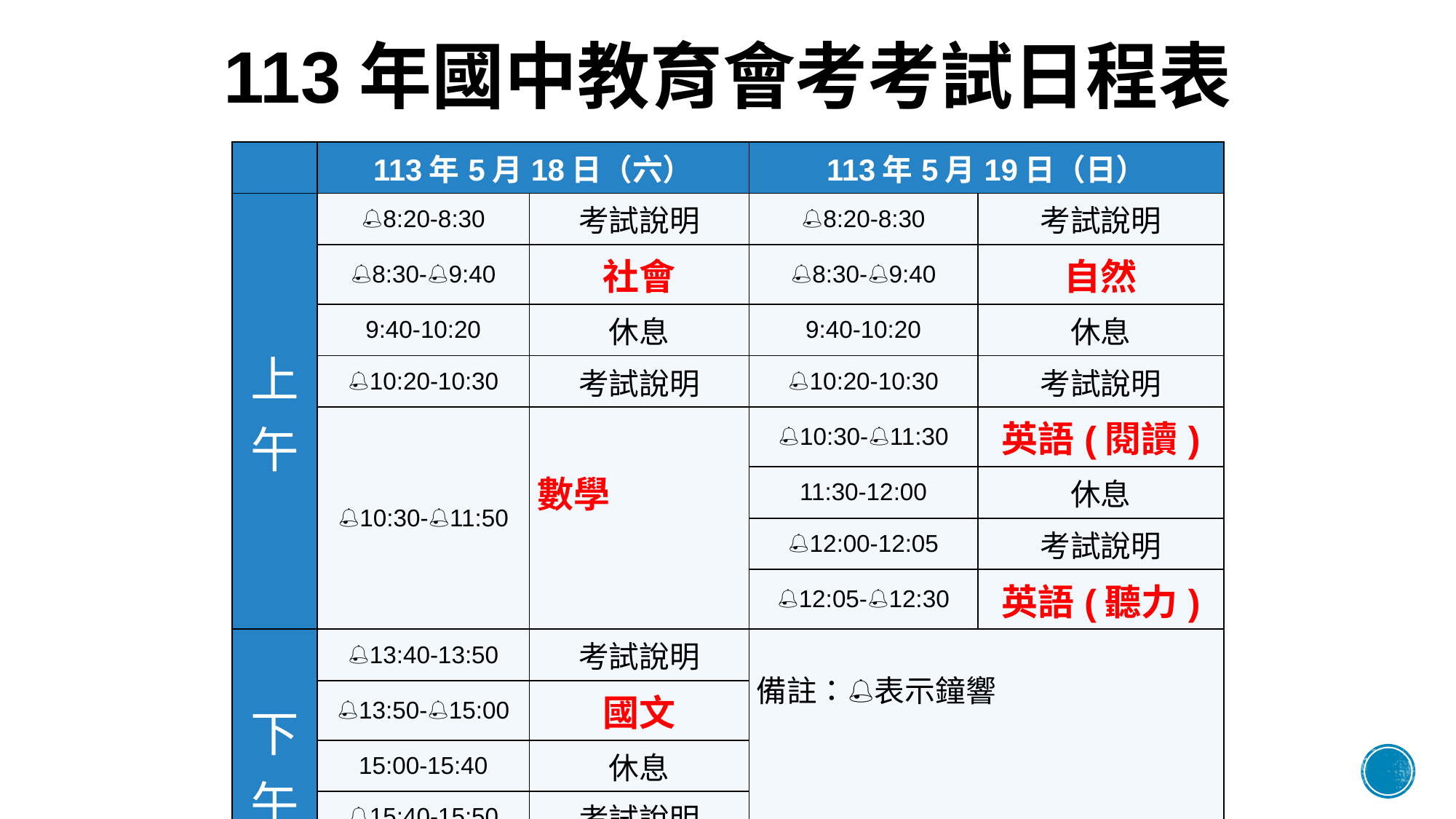

# 113年國中教育會考考試日程表
|  | 113年5月18日（六） |  | 113年5月19日（日） |  |
| --- | --- | --- | --- | --- |
| 上 午 | 🕭8:20-8:30 | 考試說明 | 🕭8:20-8:30 | 考試說明 |
|  | 🕭8:30-🕭9:40 | 社會 | 🕭8:30-🕭9:40 | 自然 |
|  | 9:40-10:20 | 休息 | 9:40-10:20 | 休息 |
|  | 🕭10:20-10:30 | 考試說明 | 🕭10:20-10:30 | 考試說明 |
|  | 🕭10:30-🕭11:50 | 數學 | 🕭10:30-🕭11:30 | 英語(閱讀) |
|  |  |  | 11:30-12:00 | 休息 |
|  |  |  | 🕭12:00-12:05 | 考試說明 |
|  |  |  | 🕭12:05-🕭12:30 | 英語(聽力) |
| 下 午 | 🕭13:40-13:50 | 考試說明 | 備註：🕭表示鐘響 |  |
|  | 🕭13:50-🕭15:00 | 國文 |  |  |
|  | 15:00-15:40 | 休息 |  |  |
|  | 🕭15:40-15:50 | 考試說明 |  |  |
|  | 🕭15:50-🕭16:40 | 寫作測驗 |  |  |